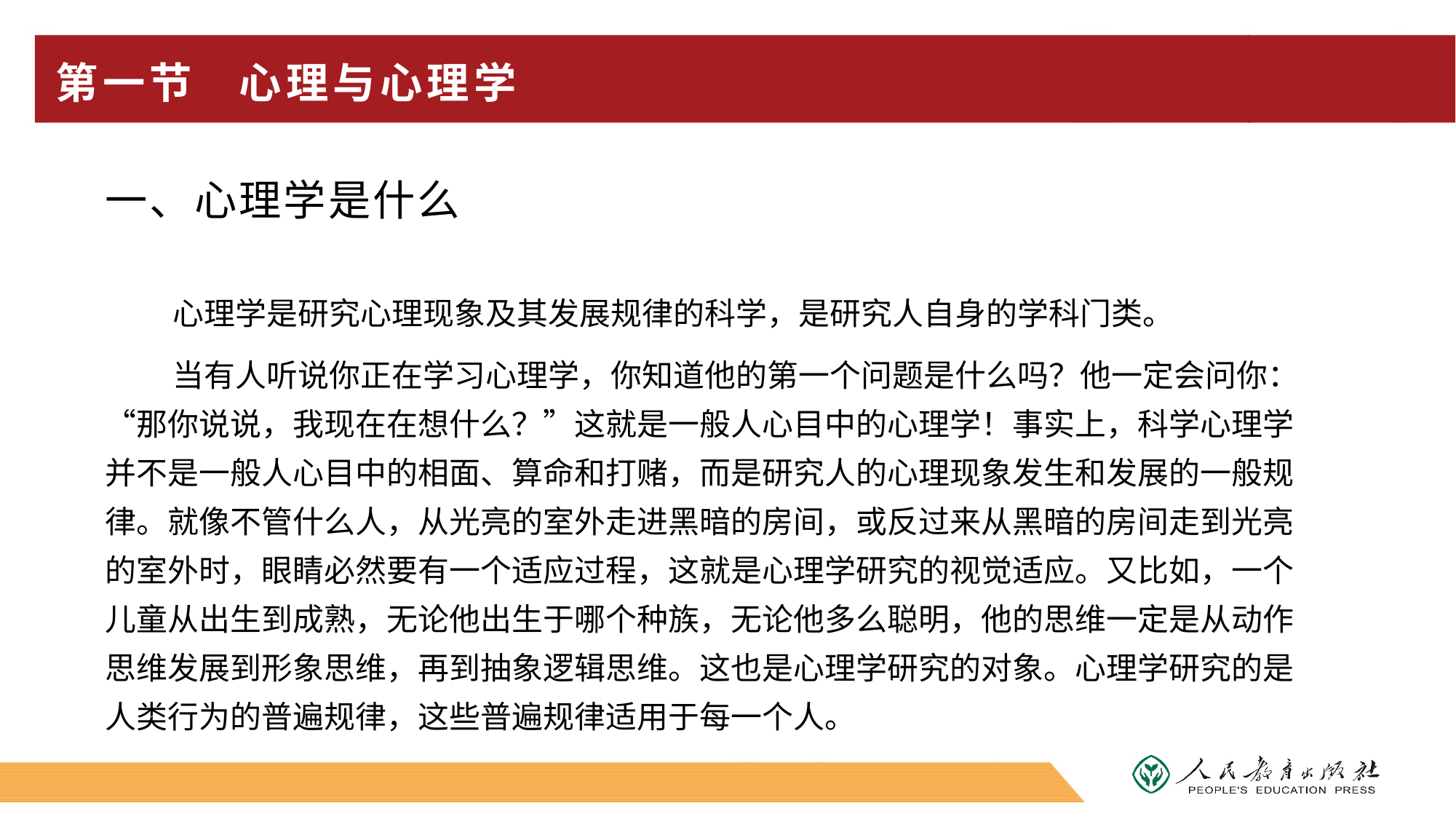

# 第一节   心理与心理学
一、心理学是什么
心理学是研究心理现象及其发展规律的科学，是研究人自身的学科门类。
当有人听说你正在学习心理学，你知道他的第一个问题是什么吗？他一定会问你：“那你说说，我现在在想什么？”这就是一般人心目中的心理学！事实上，科学心理学并不是一般人心目中的相面、算命和打赌，而是研究人的心理现象发生和发展的一般规律。就像不管什么人，从光亮的室外走进黑暗的房间，或反过来从黑暗的房间走到光亮的室外时，眼睛必然要有一个适应过程，这就是心理学研究的视觉适应。又比如，一个儿童从出生到成熟，无论他出生于哪个种族，无论他多么聪明，他的思维一定是从动作思维发展到形象思维，再到抽象逻辑思维。这也是心理学研究的对象。心理学研究的是人类行为的普遍规律，这些普遍规律适用于每一个人。